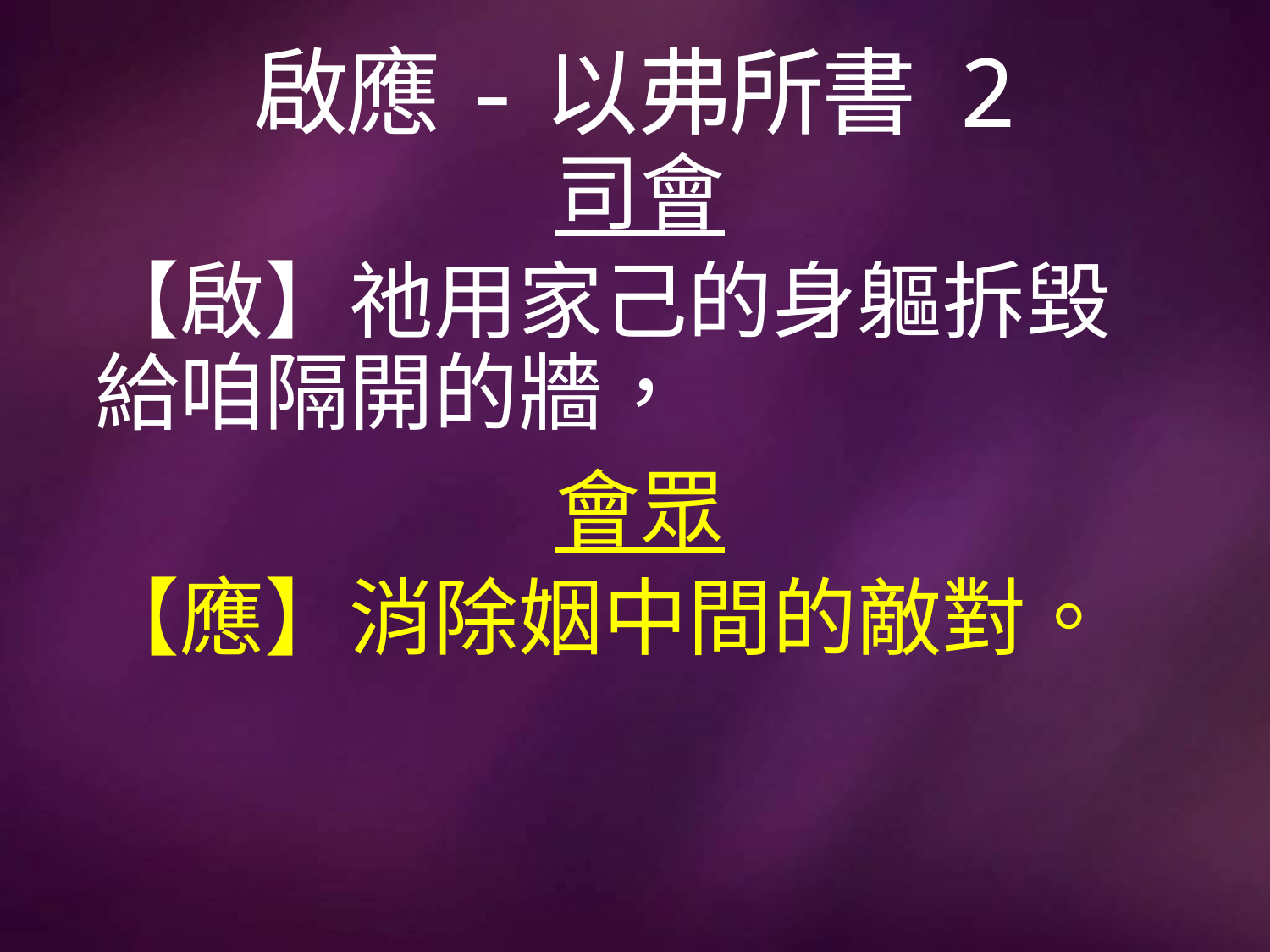

# 啟應-以弗所書 2
司會
【啟】祂用家己的身軀拆毀給咱隔開的牆，

會眾
【應】消除姻中間的敵對。